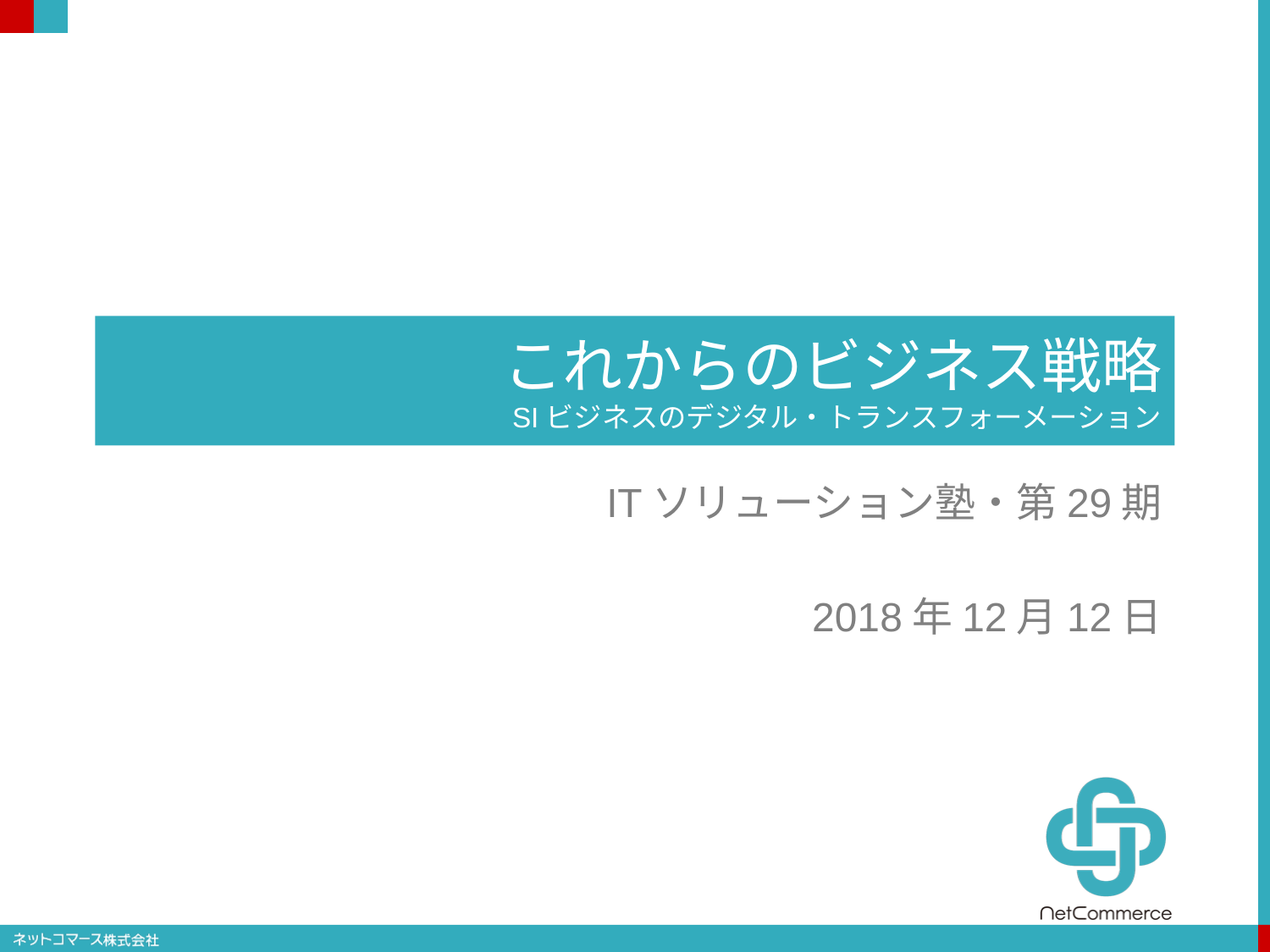

# これからのビジネス戦略 SIビジネスのデジタル・トランスフォーメーション
ITソリューション塾・第29期

2018年12月12日